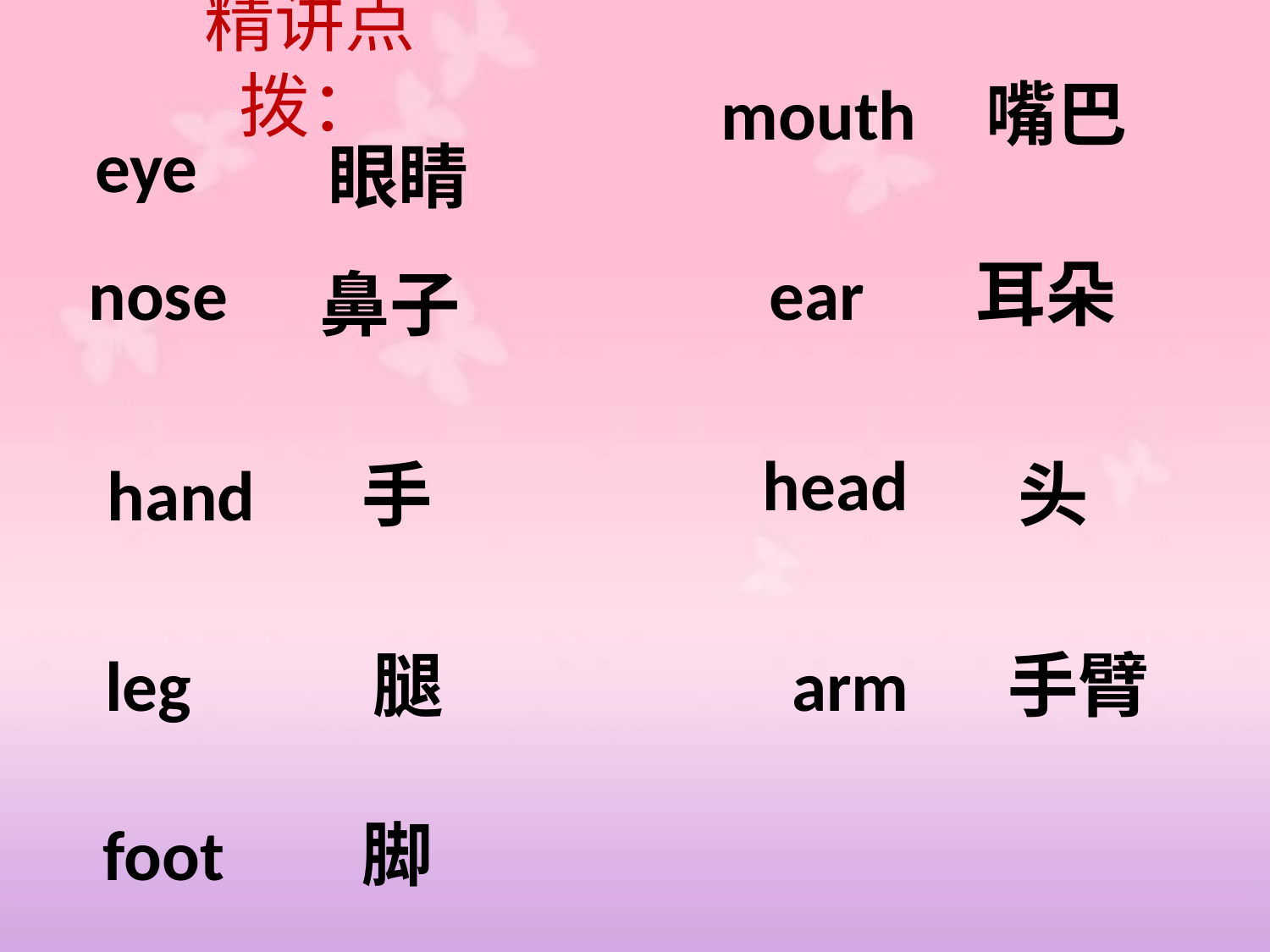

精讲点拨：
mouth
嘴巴
eye
眼睛
nose
ear
耳朵
鼻子
head
hand
手
头
leg
腿
arm
手臂
foot
脚